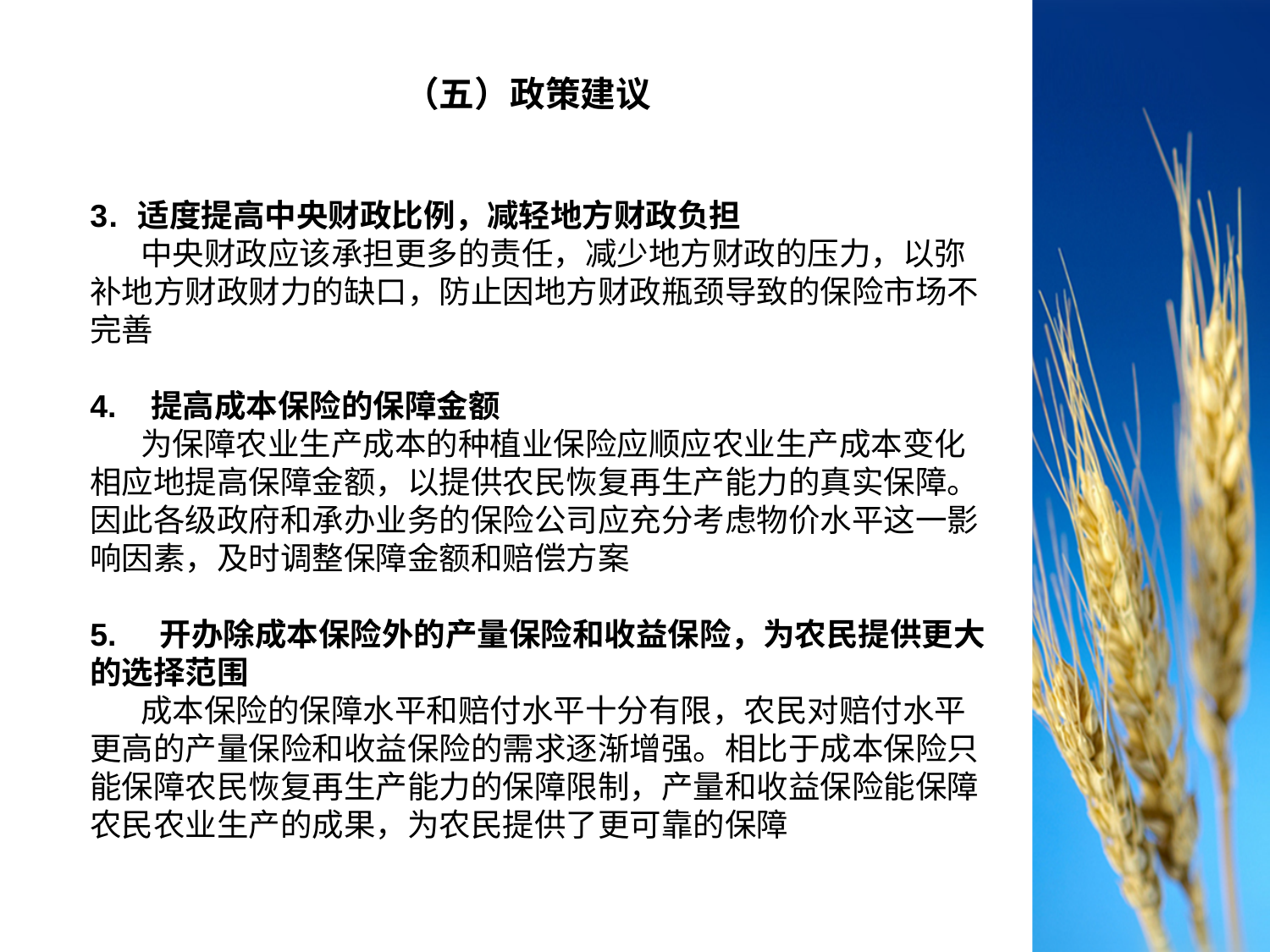

（五）政策建议

适度提高中央财政比例，减轻地方财政负担
      中央财政应该承担更多的责任，减少地方财政的压力，以弥补地方财政财力的缺口，防止因地方财政瓶颈导致的保险市场不完善

4.   提高成本保险的保障金额
      为保障农业生产成本的种植业保险应顺应农业生产成本变化相应地提高保障金额，以提供农民恢复再生产能力的真实保障。因此各级政府和承办业务的保险公司应充分考虑物价水平这一影响因素，及时调整保障金额和赔偿方案

5.    开办除成本保险外的产量保险和收益保险，为农民提供更大的选择范围
      成本保险的保障水平和赔付水平十分有限，农民对赔付水平更高的产量保险和收益保险的需求逐渐增强。相比于成本保险只能保障农民恢复再生产能力的保障限制，产量和收益保险能保障农民农业生产的成果，为农民提供了更可靠的保障